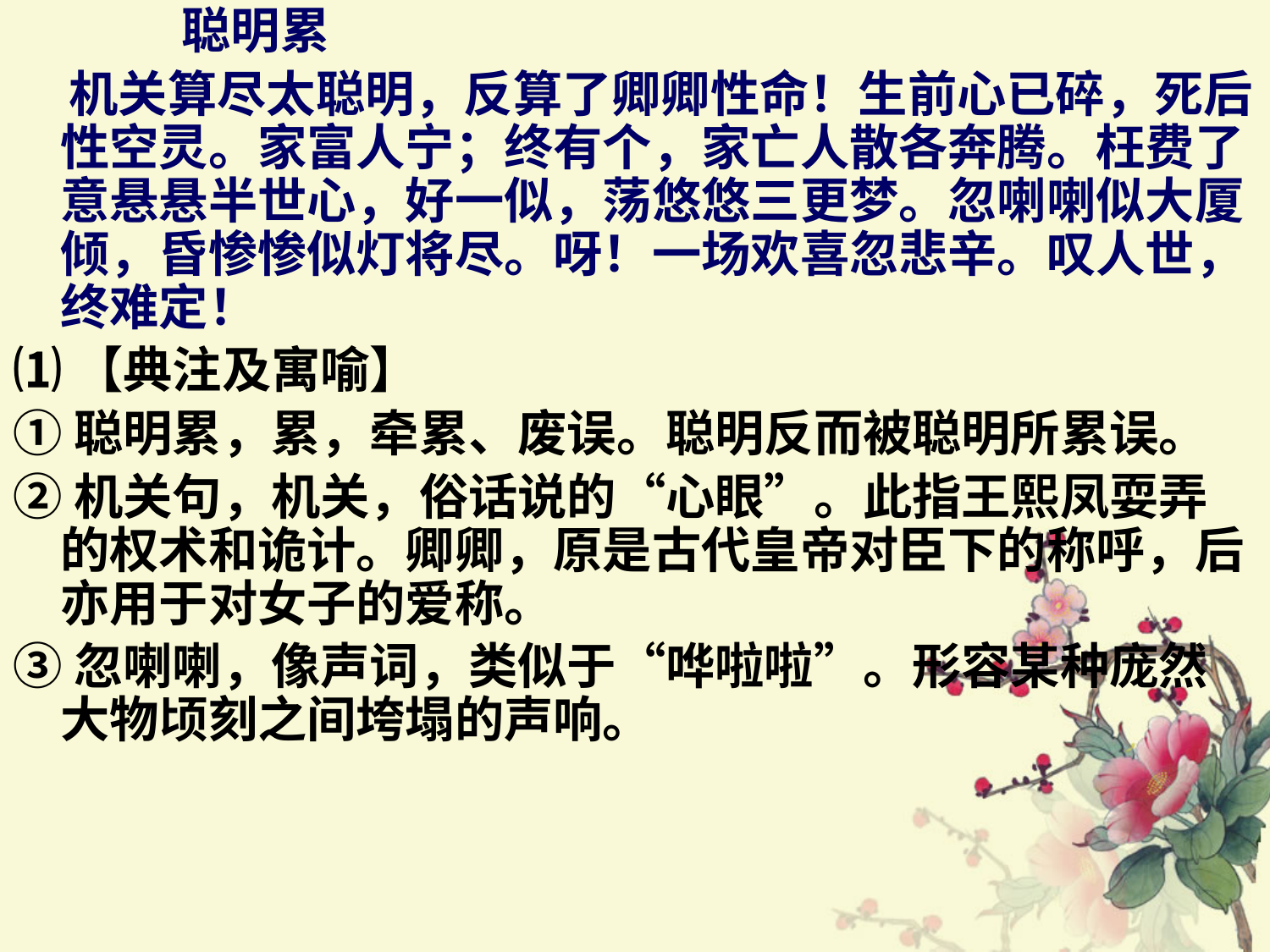

聪明累
    机关算尽太聪明，反算了卿卿性命！生前心已碎，死后性空灵。家富人宁；终有个，家亡人散各奔腾。枉费了意悬悬半世心，好一似，荡悠悠三更梦。忽喇喇似大厦倾，昏惨惨似灯将尽。呀！一场欢喜忽悲辛。叹人世，终难定！
⑴【典注及寓喻】
①聪明累，累，牵累、废误。聪明反而被聪明所累误。
②机关句，机关，俗话说的“心眼”。此指王熙凤耍弄的权术和诡计。卿卿，原是古代皇帝对臣下的称呼，后亦用于对女子的爱称。
③忽喇喇，像声词，类似于“哗啦啦”。形容某种庞然大物顷刻之间垮塌的声响。